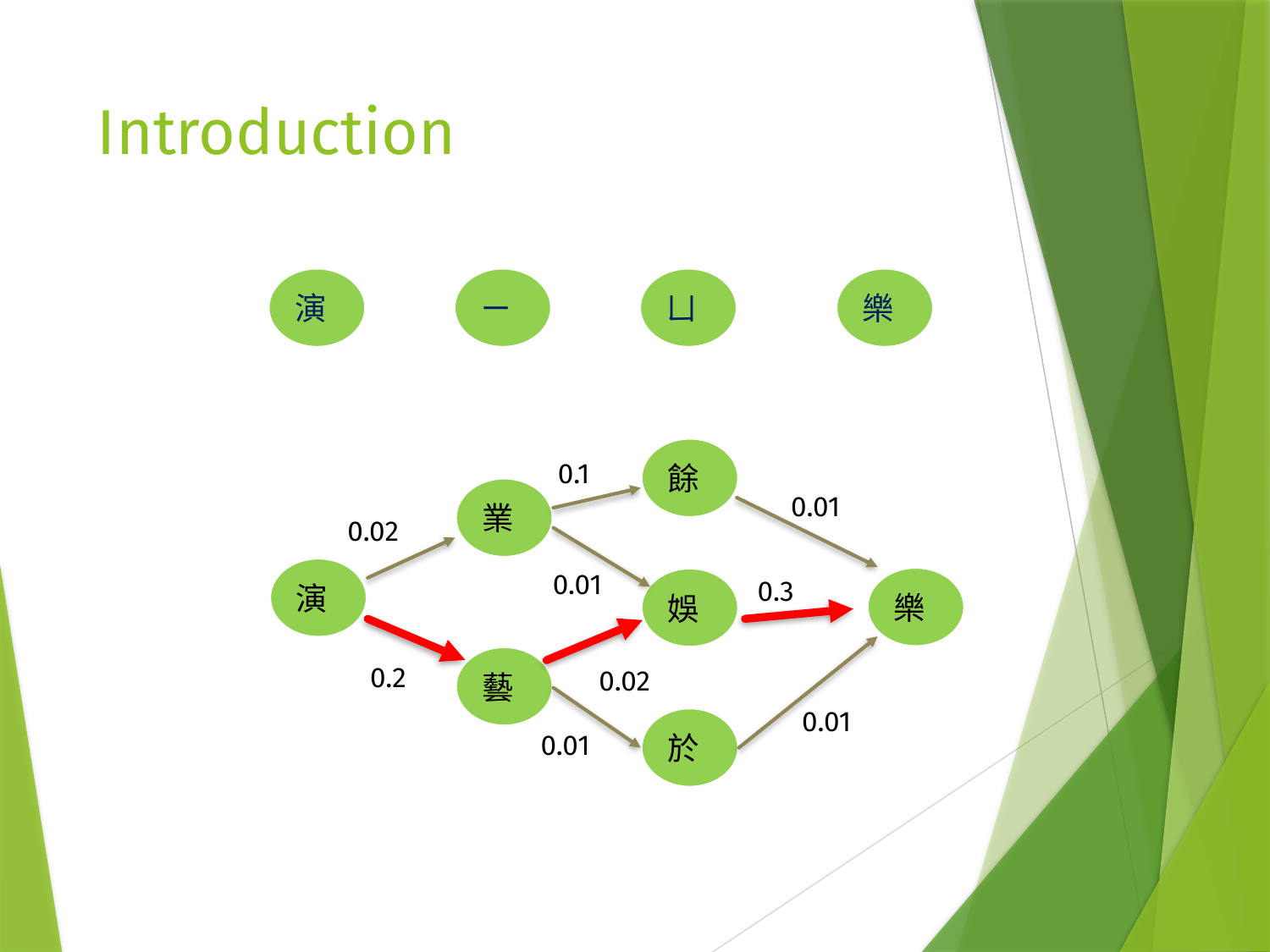

# Introduction
演
ㄧ
ㄩ
樂
餘
0.1
業
0.01

0.02

演
0.01
0.3
樂
娛

藝
0.2
0.02

0.01
於
0.01